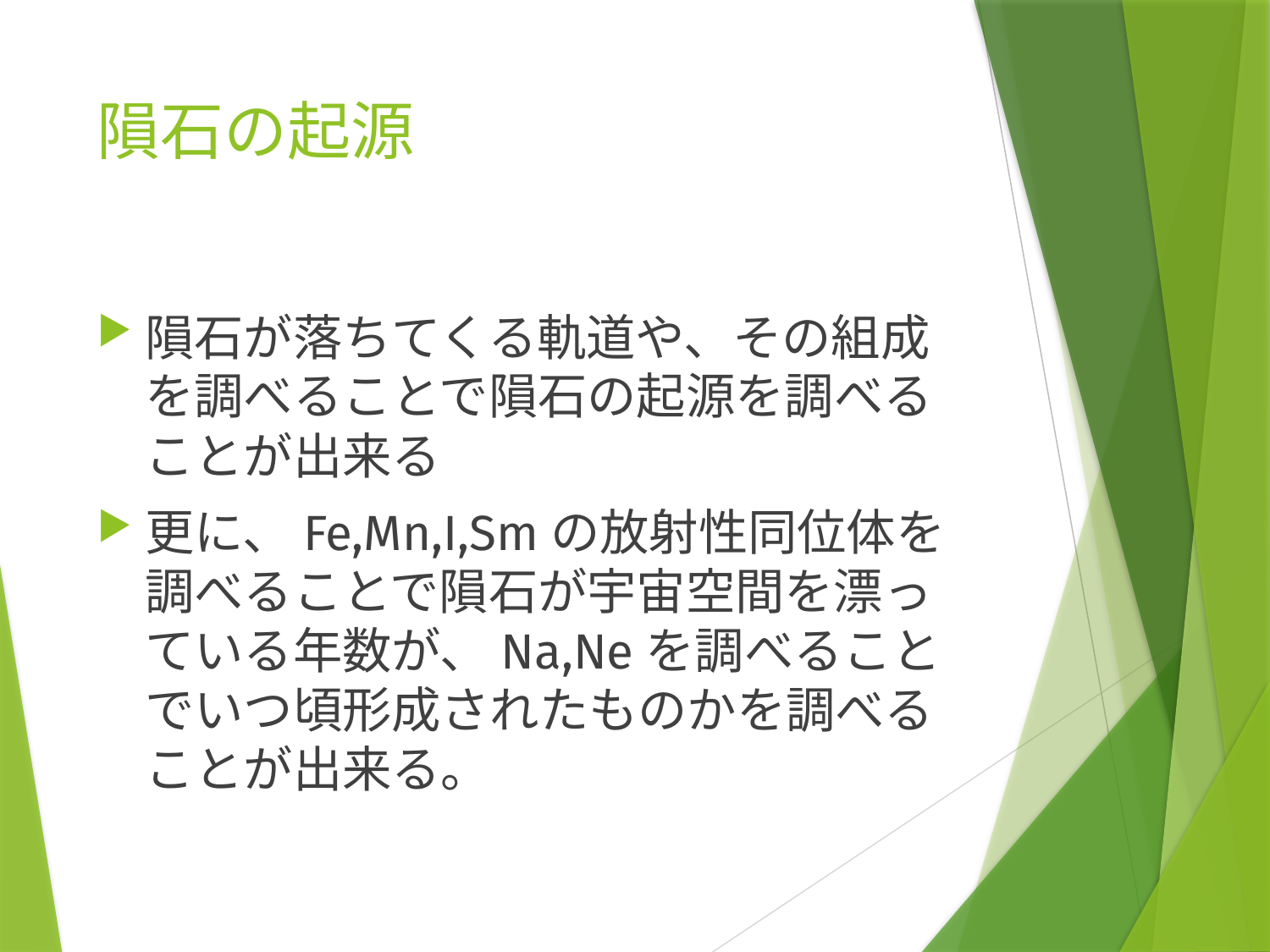

# 隕石の起源
隕石が落ちてくる軌道や、その組成を調べることで隕石の起源を調べることが出来る
更に、Fe,Mn,I,Smの放射性同位体を調べることで隕石が宇宙空間を漂っている年数が、Na,Neを調べることでいつ頃形成されたものかを調べることが出来る。